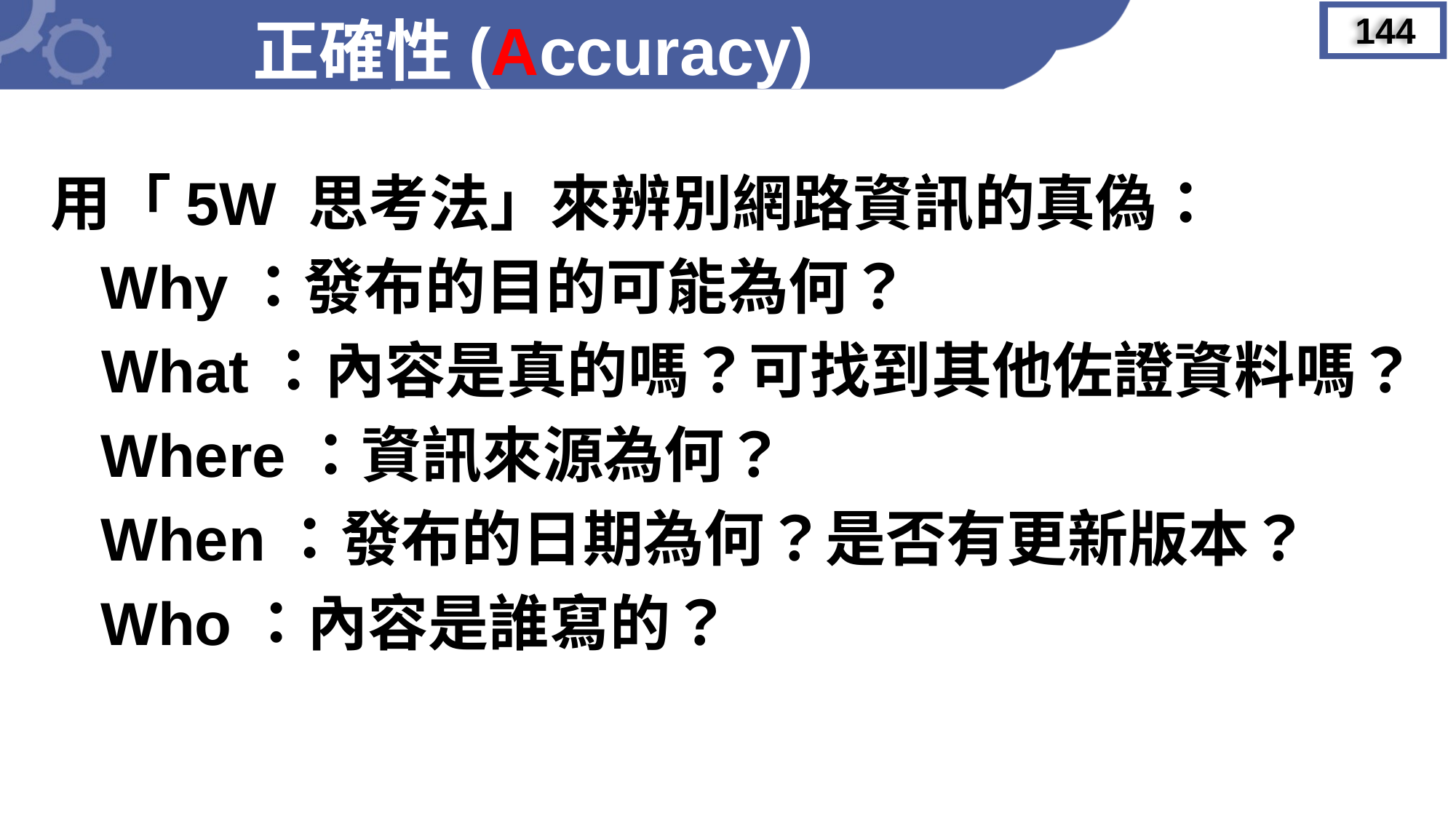

正確性(Accuracy)
144
用「5W 思考法」來辨別網路資訊的真偽：
   Why：發布的目的可能為何？
   What：內容是真的嗎？可找到其他佐證資料嗎？
   Where：資訊來源為何？
   When：發布的日期為何？是否有更新版本？
   Who：內容是誰寫的？